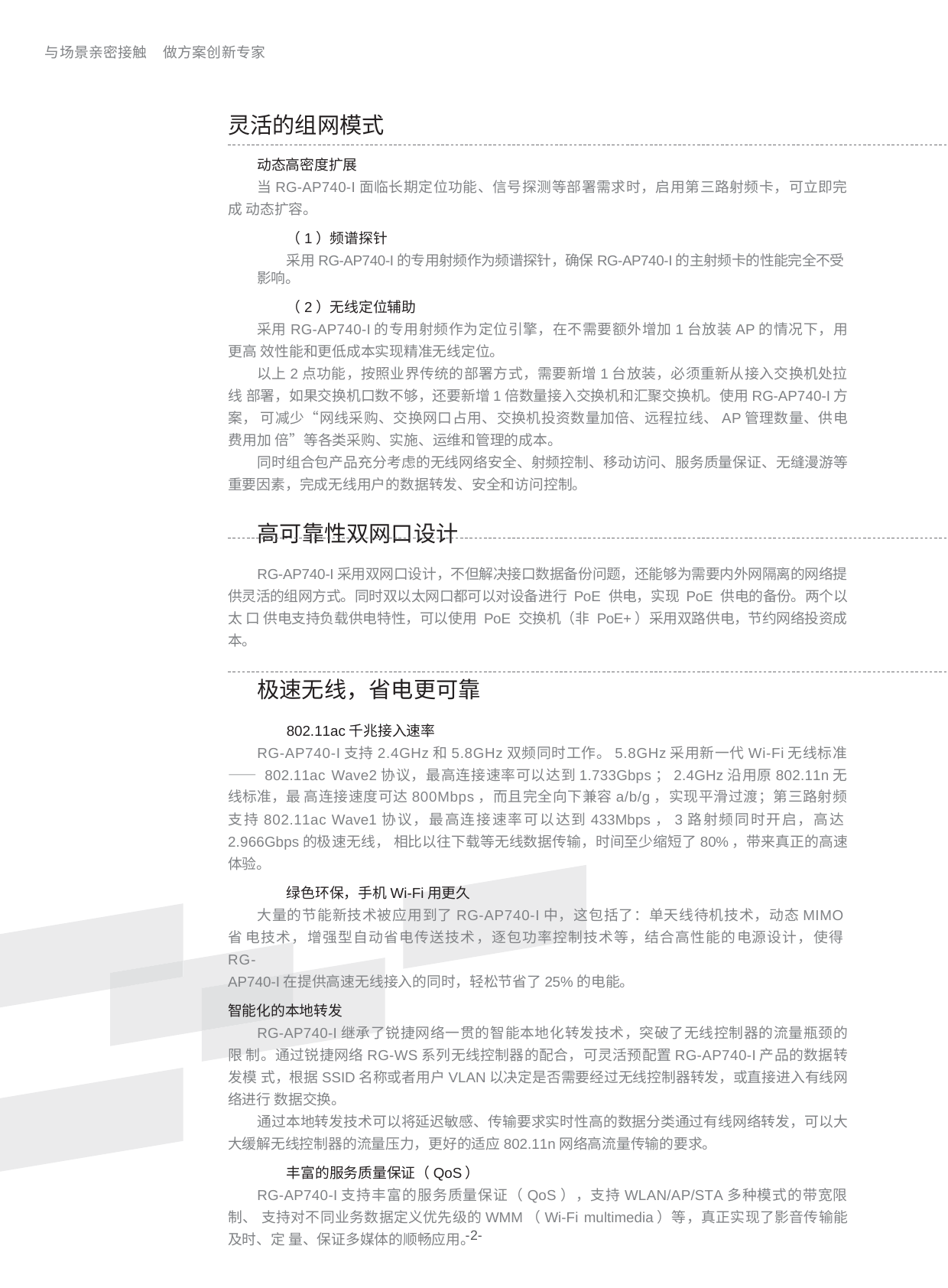

与场景亲密接触
做方案创新专家
灵活的组网模式

动态高密度扩展
当RG-AP740-I面临长期定位功能、信号探测等部署需求时，启用第三路射频卡，可立即完成 动态扩容。
（1）频谱探针
采用RG-AP740-I的专用射频作为频谱探针，确保RG-AP740-I的主射频卡的性能完全不受影响。
（2）无线定位辅助
采用RG-AP740-I的专用射频作为定位引擎，在不需要额外增加1台放装AP的情况下，用更高 效性能和更低成本实现精准无线定位。
以上2点功能，按照业界传统的部署方式，需要新增1台放装，必须重新从接入交换机处拉线 部署，如果交换机口数不够，还要新增1倍数量接入交换机和汇聚交换机。使用RG-AP740-I方案， 可减少“网线采购、交换网口占用、交换机投资数量加倍、远程拉线、AP管理数量、供电费用加 倍”等各类采购、实施、运维和管理的成本。
同时组合包产品充分考虑的无线网络安全、射频控制、移动访问、服务质量保证、无缝漫游等 重要因素，完成无线用户的数据转发、安全和访问控制。

高可靠性双网口设计
RG-AP740-I采用双网口设计，不但解决接口数据备份问题，还能够为需要内外网隔离的网络提 供灵活的组网方式。同时双以太网口都可以对设备进行 PoE 供电，实现 PoE 供电的备份。两个以太 口 供电支持负载供电特性，可以使用 PoE 交换机（非 PoE+）采用双路供电，节约网络投资成本。

极速无线，省电更可靠
802.11ac千兆接入速率
RG-AP740-I支持2.4GHz和5.8GHz双频同时工作。5.8GHz采用新一代Wi-Fi无线标准—— 802.11ac Wave2协议，最高连接速率可以达到1.733Gbps；2.4GHz沿用原802.11n无线标准，最 高连接速度可达800Mbps，而且完全向下兼容a/b/g，实现平滑过渡；第三路射频支持802.11ac Wave1协议，最高连接速率可以达到433Mbps，3路射频同时开启，高达2.966Gbps的极速无线， 相比以往下载等无线数据传输，时间至少缩短了80%，带来真正的高速体验。
绿色环保，手机Wi-Fi用更久
大量的节能新技术被应用到了RG-AP740-I中，这包括了：单天线待机技术，动态MIMO省 电技术，增强型自动省电传送技术，逐包功率控制技术等，结合高性能的电源设计，使得RG-
AP740-I在提供高速无线接入的同时，轻松节省了25%的电能。
智能化的本地转发
RG-AP740-I继承了锐捷网络一贯的智能本地化转发技术，突破了无线控制器的流量瓶颈的限 制。通过锐捷网络RG-WS系列无线控制器的配合，可灵活预配置RG-AP740-I产品的数据转发模 式，根据SSID名称或者用户VLAN以决定是否需要经过无线控制器转发，或直接进入有线网络进行 数据交换。
通过本地转发技术可以将延迟敏感、传输要求实时性高的数据分类通过有线网络转发，可以大 大缓解无线控制器的流量压力，更好的适应802.11n网络高流量传输的要求。
丰富的服务质量保证（QoS）
RG-AP740-I支持丰富的服务质量保证（QoS），支持WLAN/AP/STA多种模式的带宽限制、 支持对不同业务数据定义优先级的WMM（Wi-Fi multimedia）等，真正实现了影音传输能及时、定 量、保证多媒体的顺畅应用。

-2-